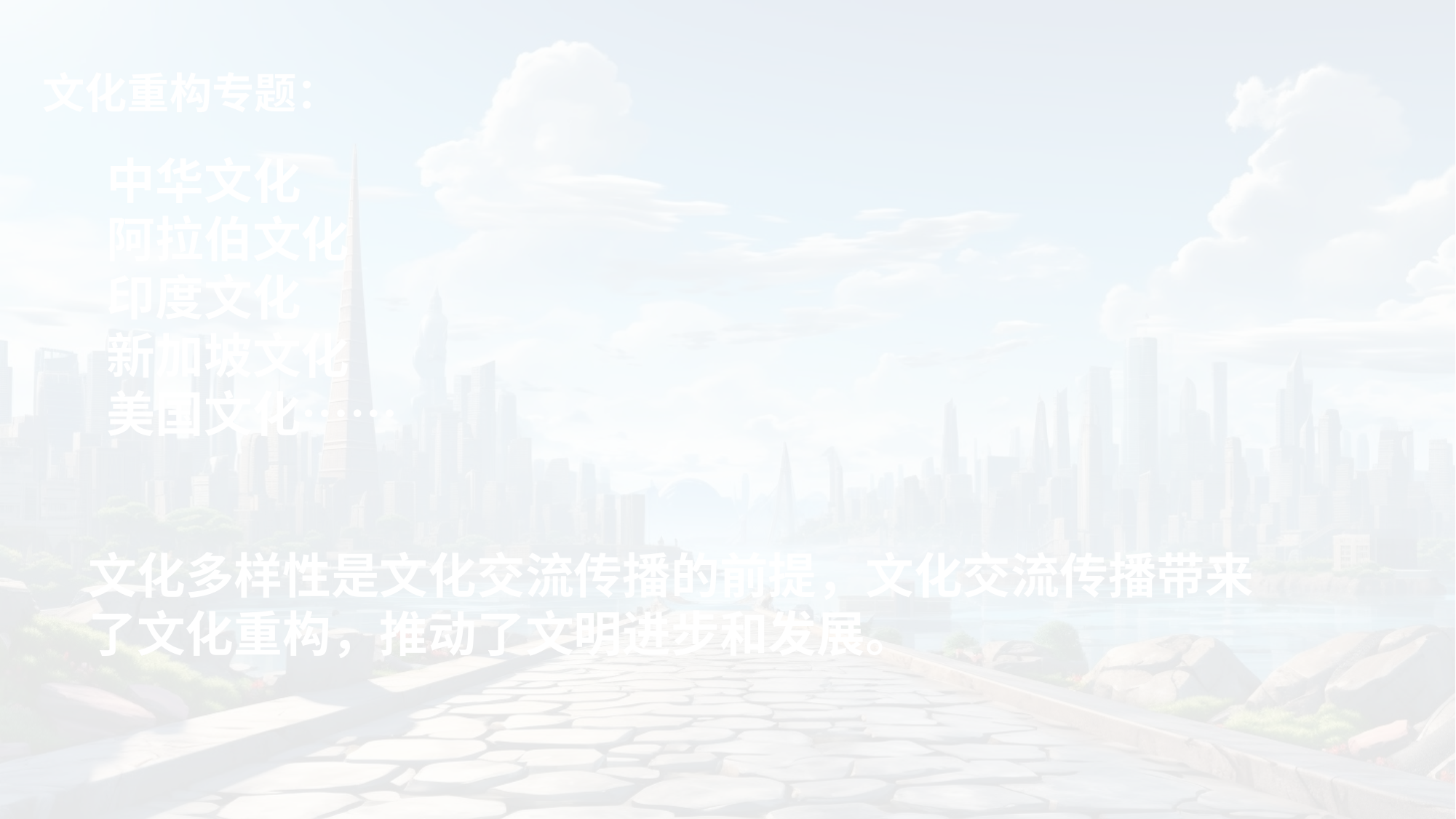

# 文化重构专题：
中华文化
阿拉伯文化
印度文化
新加坡文化
美国文化……
文化多样性是文化交流传播的前提，文化交流传播带来了文化重构，推动了文明进步和发展。